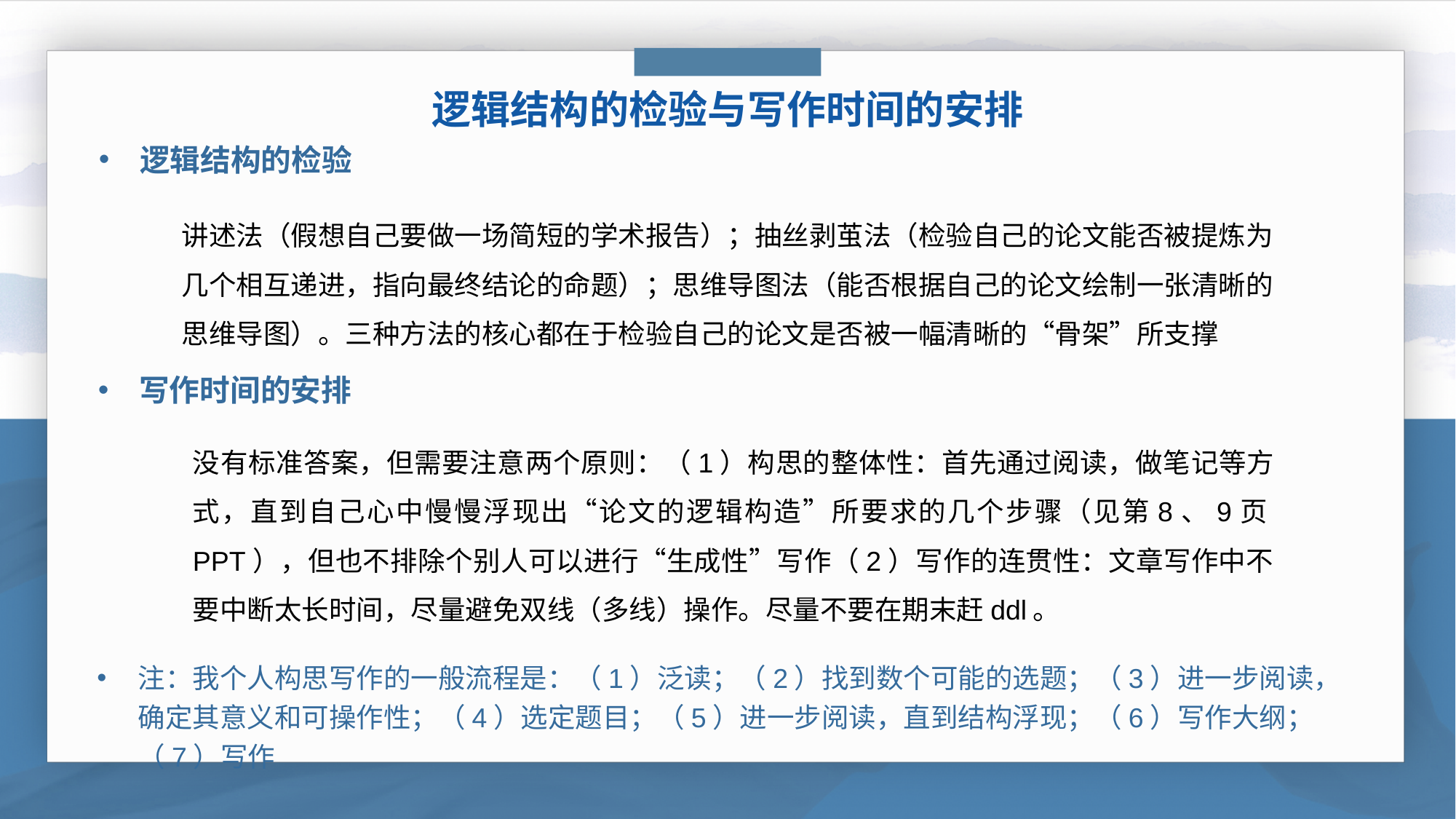

逻辑结构的检验与写作时间的安排
逻辑结构的检验
讲述法（假想自己要做一场简短的学术报告）；抽丝剥茧法（检验自己的论文能否被提炼为几个相互递进，指向最终结论的命题）；思维导图法（能否根据自己的论文绘制一张清晰的思维导图）。三种方法的核心都在于检验自己的论文是否被一幅清晰的“骨架”所支撑
写作时间的安排
没有标准答案，但需要注意两个原则：（1）构思的整体性：首先通过阅读，做笔记等方式，直到自己心中慢慢浮现出“论文的逻辑构造”所要求的几个步骤（见第8、9页PPT），但也不排除个别人可以进行“生成性”写作（2）写作的连贯性：文章写作中不要中断太长时间，尽量避免双线（多线）操作。尽量不要在期末赶ddl。
注：我个人构思写作的一般流程是：（1）泛读；（2）找到数个可能的选题；（3）进一步阅读，确定其意义和可操作性；（4）选定题目；（5）进一步阅读，直到结构浮现；（6）写作大纲；（7）写作